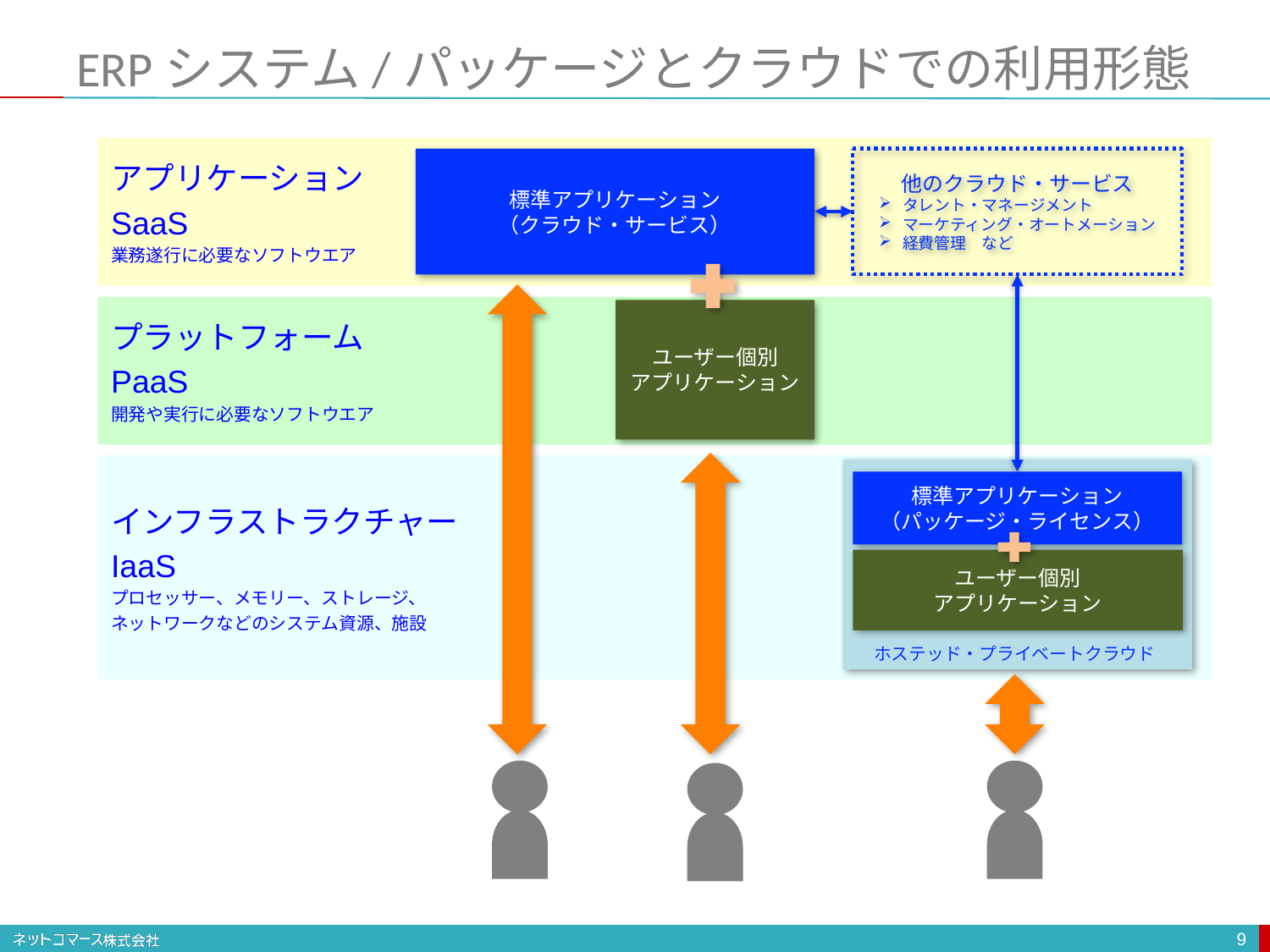

# ERPシステム/パッケージとクラウドでの利用形態
アプリケーション
SaaS
業務遂行に必要なソフトウエア
標準アプリケーション
（クラウド・サービス）
他のクラウド・サービス
タレント・マネージメント
マーケティング・オートメーション
経費管理　など

プラットフォーム
PaaS
開発や実行に必要なソフトウエア
ユーザー個別
アプリケーション

インフラストラクチャー
IaaS
プロセッサー、メモリー、ストレージ、
ネットワークなどのシステム資源、施設

標準アプリケーション
（パッケージ・ライセンス）

ユーザー個別
アプリケーション
ホステッド・プライベートクラウド

9